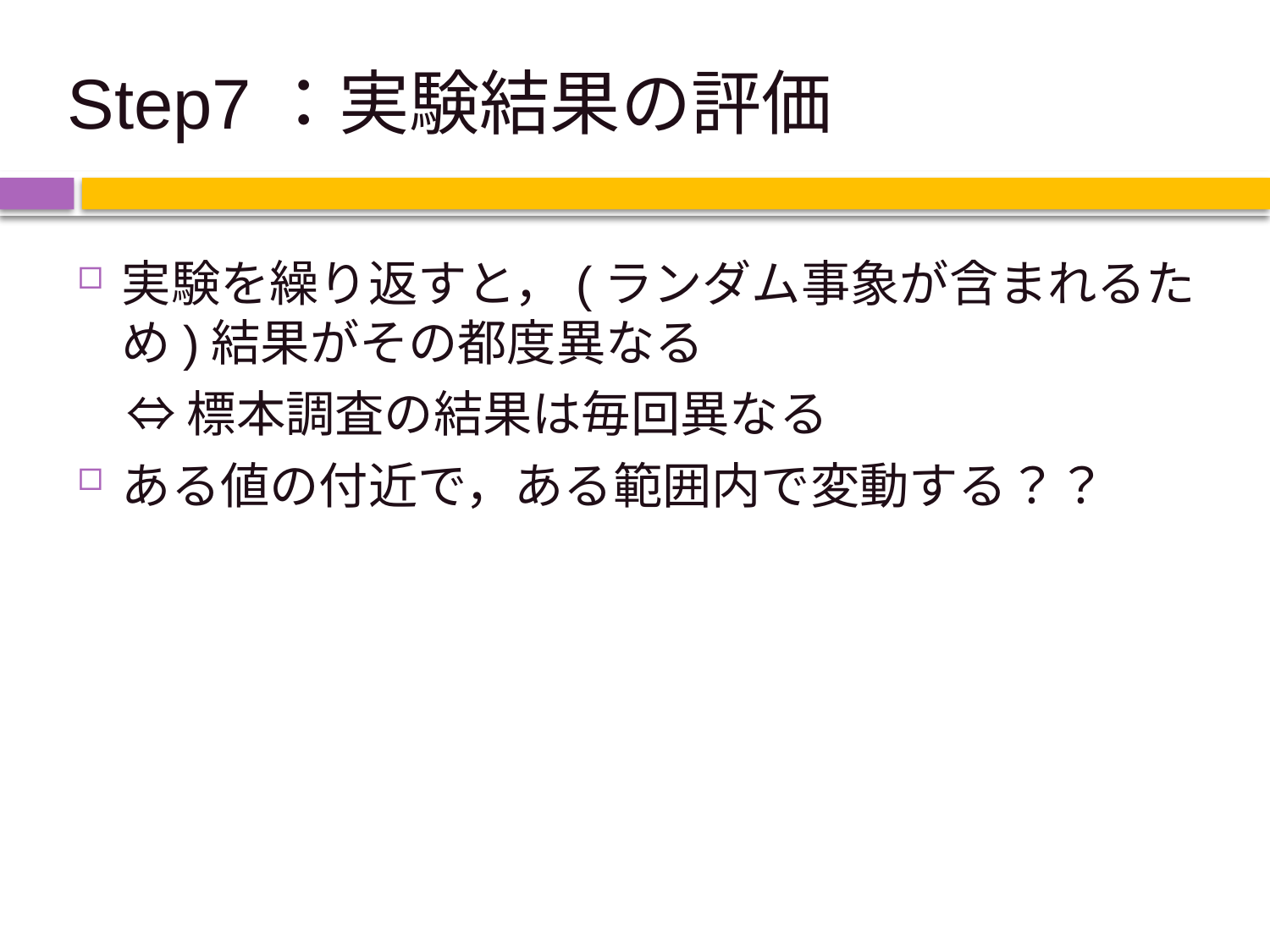

# Step7：実験結果の評価
実験を繰り返すと，(ランダム事象が含まれるため)結果がその都度異なる
　⇔ 標本調査の結果は毎回異なる
ある値の付近で，ある範囲内で変動する？？